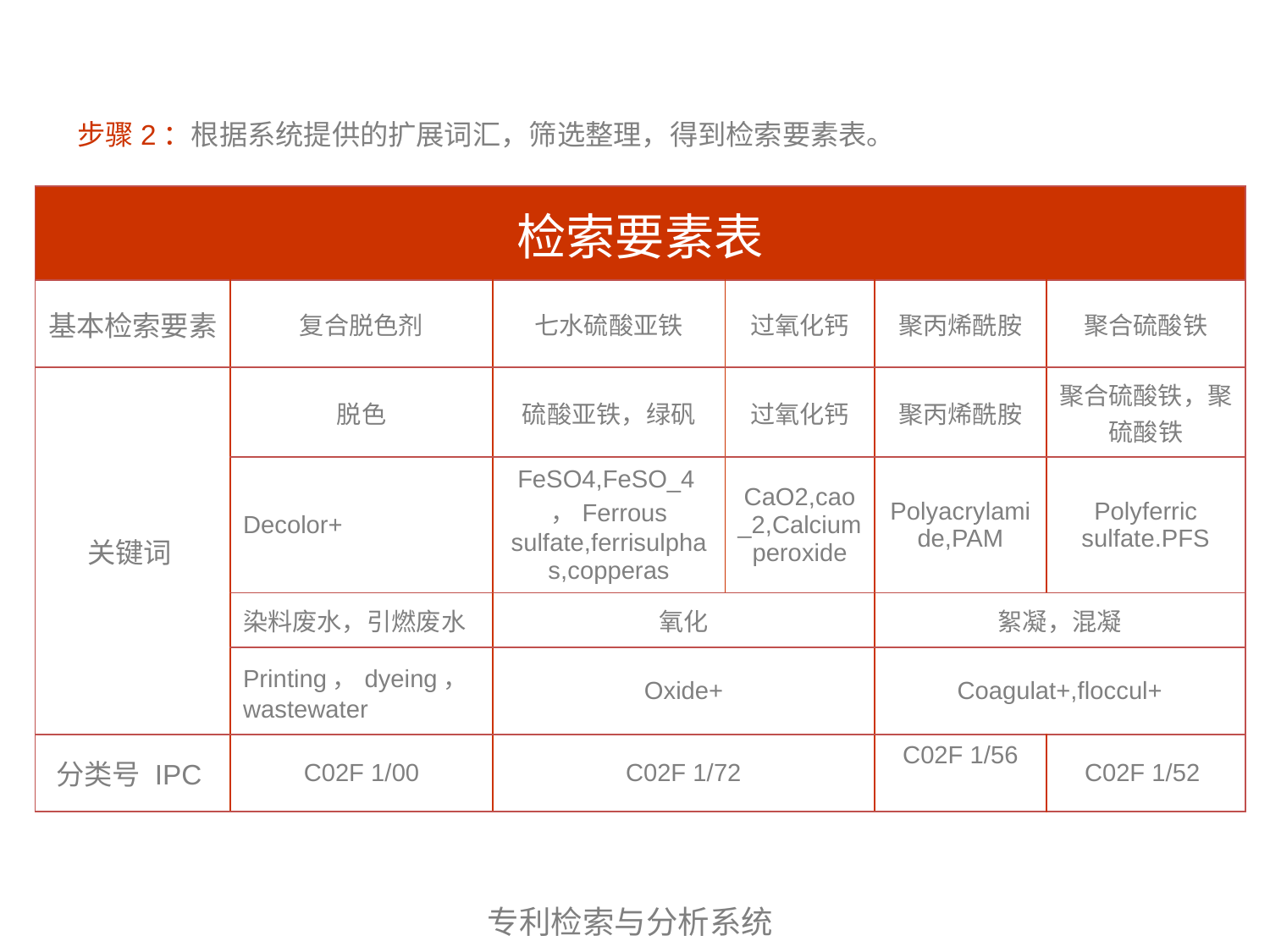

步骤2：根据系统提供的扩展词汇，筛选整理，得到检索要素表。
| 检索要素表 |  |  |  |  |  |
| --- | --- | --- | --- | --- | --- |
| 基本检索要素 | 复合脱色剂 | 七水硫酸亚铁 | 过氧化钙 | 聚丙烯酰胺 | 聚合硫酸铁 |
| 关键词 | 脱色 | 硫酸亚铁，绿矾 | 过氧化钙 | 聚丙烯酰胺 | 聚合硫酸铁，聚硫酸铁 |
|  | Decolor+ | FeSO4,FeSO\_4，Ferrous sulfate,ferrisulphas,copperas | CaO2,cao\_2,Calcium peroxide | Polyacrylamide,PAM | Polyferric sulfate.PFS |
|  | 染料废水，引燃废水 | 氧化 |  | 絮凝，混凝 |  |
|  | Printing，dyeing，wastewater | Oxide+ |  | Coagulat+,floccul+ |  |
| 分类号 IPC | C02F 1/00 | C02F 1/72 |  | C02F 1/56 | C02F 1/52 |
专利检索与分析系统